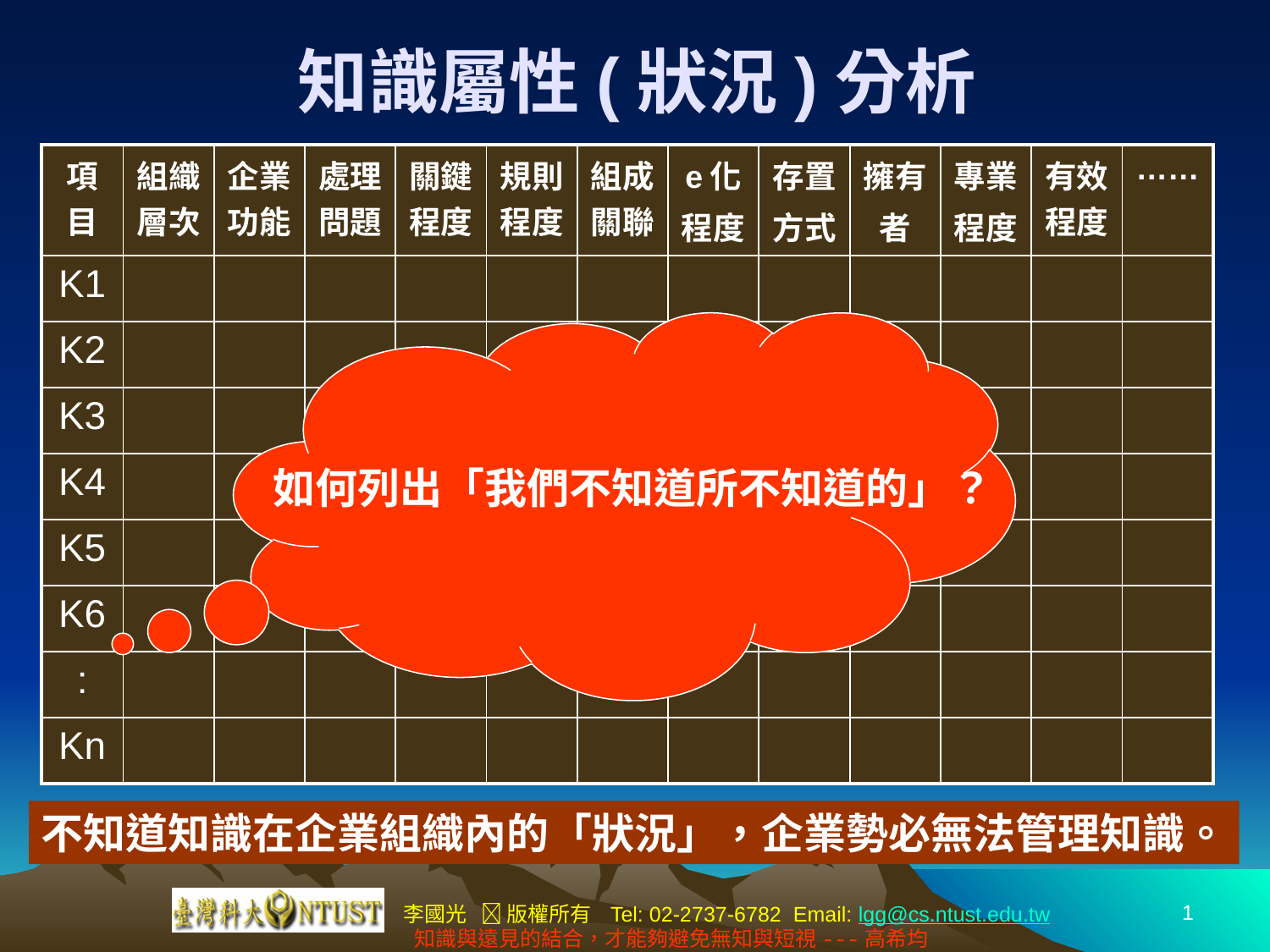

# 知識屬性(狀況)分析
| 項目 | 組織層次 | 企業功能 | 處理問題 | 關鍵程度 | 規則程度 | 組成關聯 | e化 程度 | 存置 方式 | 擁有 者 | 專業 程度 | 有效程度 | …… |
| --- | --- | --- | --- | --- | --- | --- | --- | --- | --- | --- | --- | --- |
| K1 |  |  |  |  |  |  |  |  |  |  |  |  |
| K2 |  |  |  |  |  |  |  |  |  |  |  |  |
| K3 |  |  |  |  |  |  |  |  |  |  |  |  |
| K4 |  |  |  |  |  |  |  |  |  |  |  |  |
| K5 |  |  |  |  |  |  |  |  |  |  |  |  |
| K6 |  |  |  |  |  |  |  |  |  |  |  |  |
| : |  |  |  |  |  |  |  |  |  |  |  |  |
| Kn |  |  |  |  |  |  |  |  |  |  |  |  |

如何列出「我們不知道所不知道的」？
不知道知識在企業組織內的「狀況」，企業勢必無法管理知識。
1